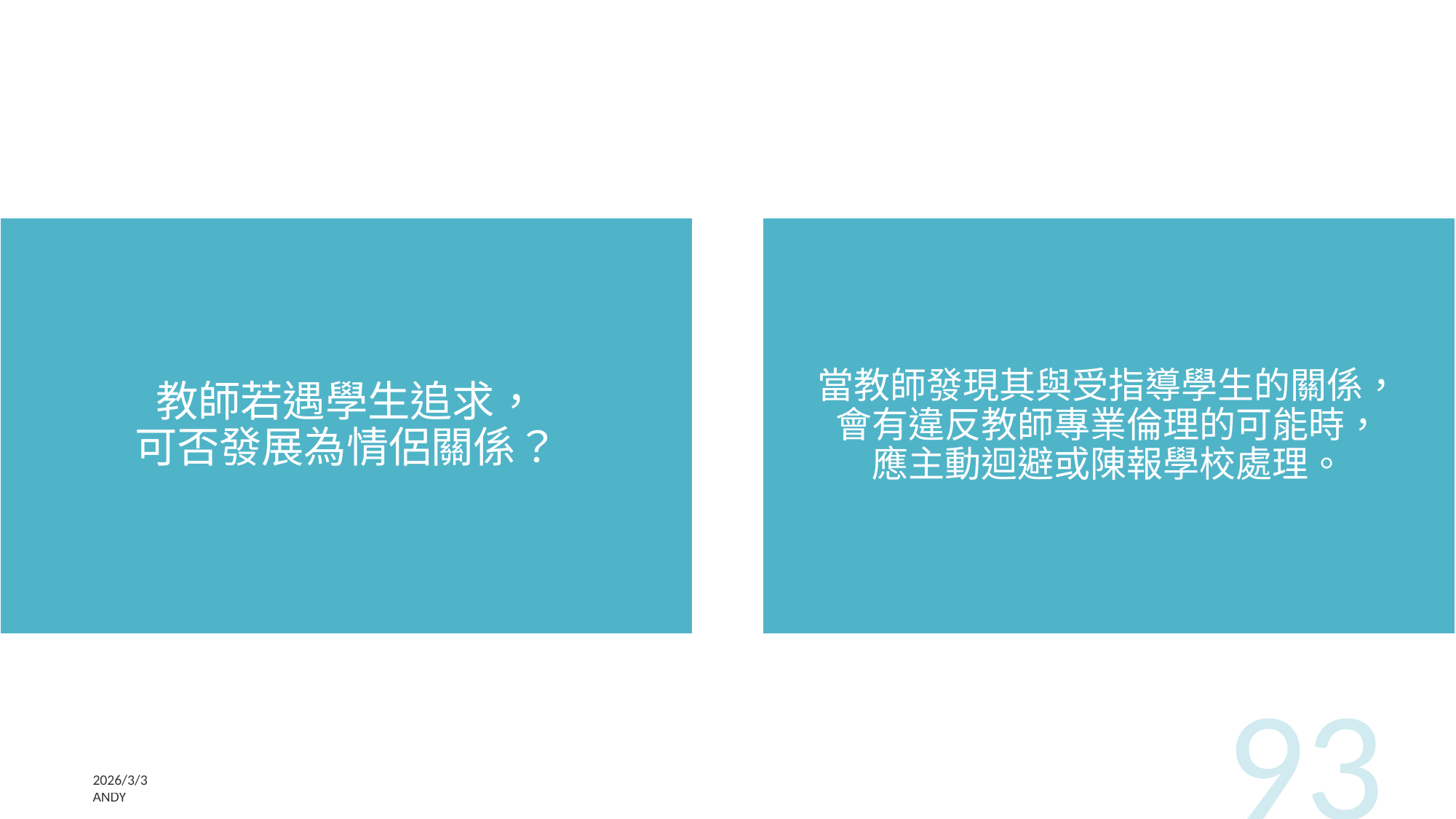

教師若遇學生追求，
可否發展為情侶關係？
當教師發現其與受指導學生的關係，
會有違反教師專業倫理的可能時，
應主動迴避或陳報學校處理。
93
2026/3/3
Andy